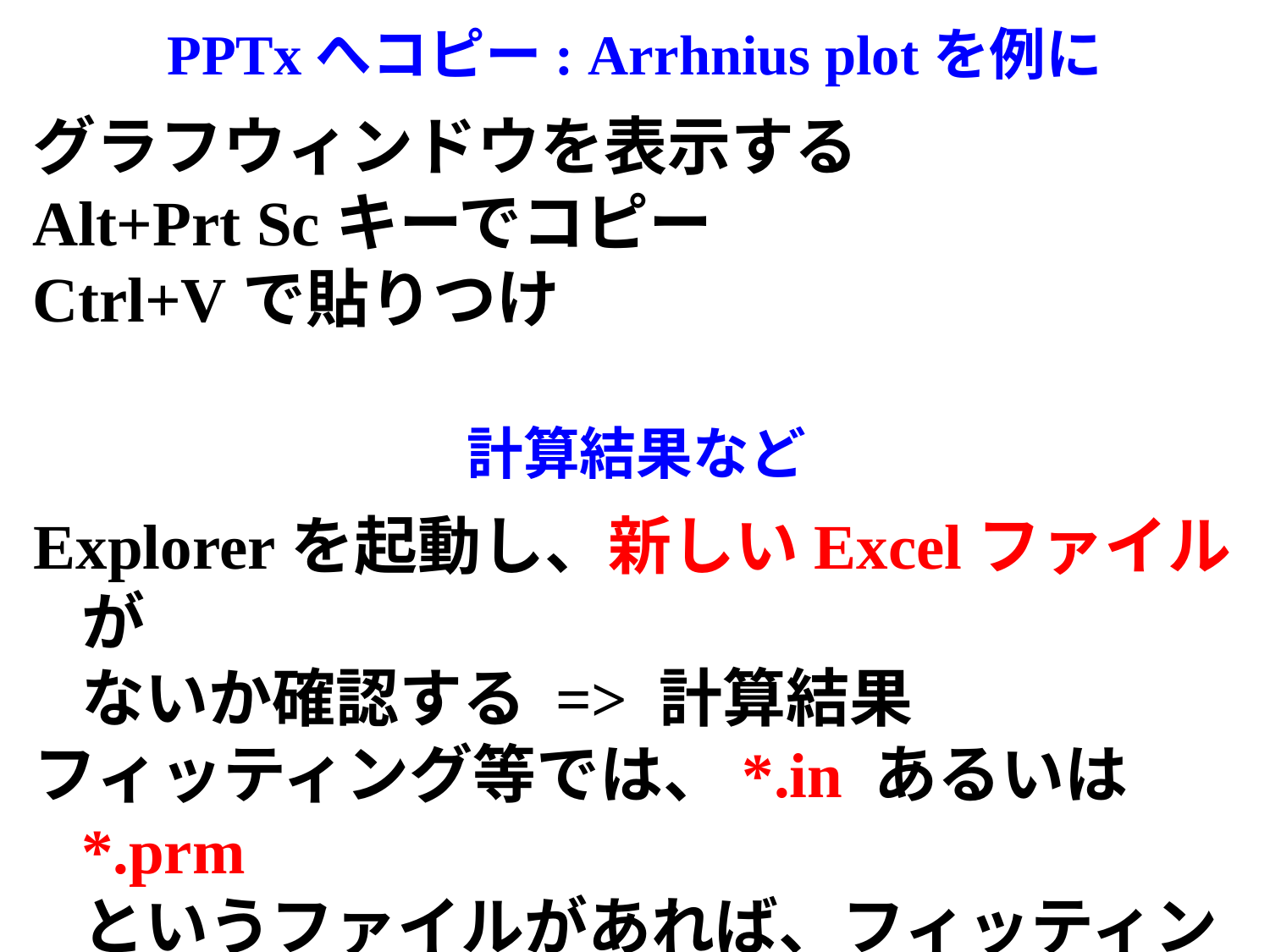

# PPTxへコピー: Arrhnius plotを例に
グラフウィンドウを表示する
Alt+Prt Scキーでコピー
Ctrl+Vで貼りつけ
計算結果など
Explorerを起動し、新しいExcelファイルが
ないか確認する => 計算結果
フィッティング等では、*.in あるいは *.prm
というファイルがあれば、フィッティング結果・条件が入っている